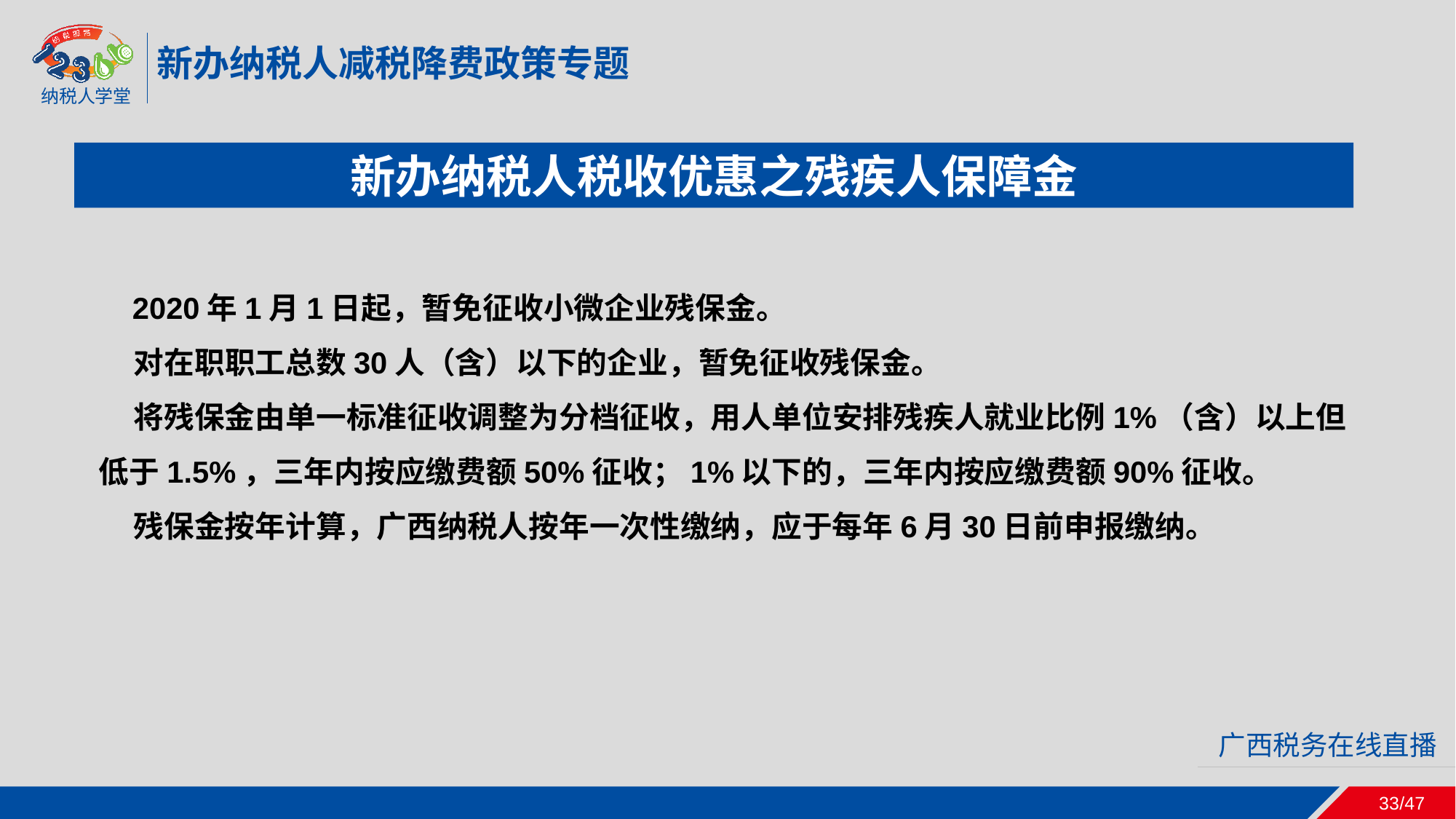

新办纳税人减税降费政策专题
新办纳税人税收优惠之残疾人保障金
    2020年1月1日起，暂免征收小微企业残保金。
    对在职职工总数30人（含）以下的企业，暂免征收残保金。
    将残保金由单一标准征收调整为分档征收，用人单位安排残疾人就业比例1%（含）以上但低于1.5%，三年内按应缴费额50%征收；1%以下的，三年内按应缴费额90%征收。
    残保金按年计算，广西纳税人按年一次性缴纳，应于每年6月30日前申报缴纳。